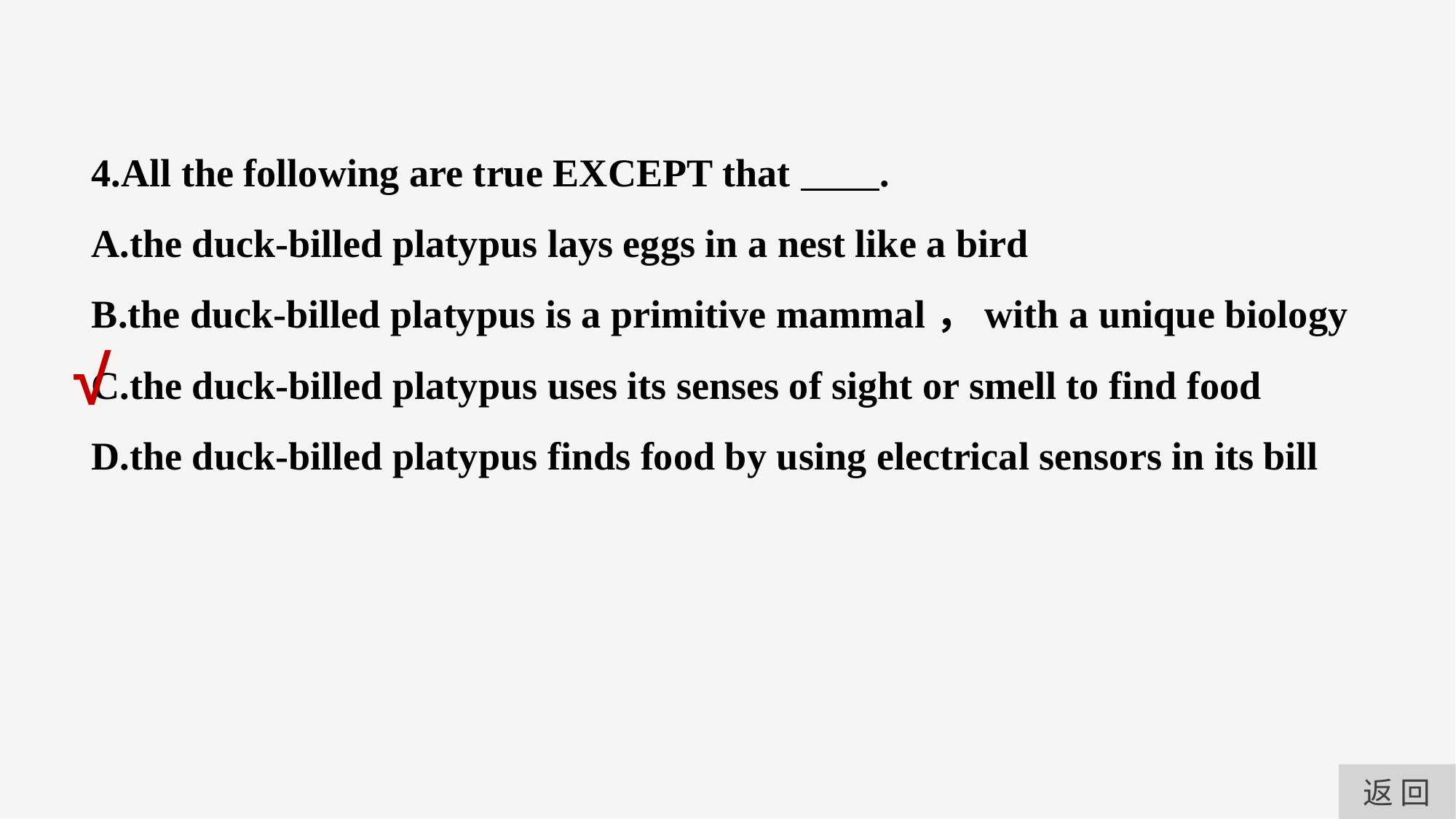

4.All the following are true EXCEPT that         .
A.the duck-billed platypus lays eggs in a nest like a bird
B.the duck-billed platypus is a primitive mammal，with a unique biology
C.the duck-billed platypus uses its senses of sight or smell to find food
D.the duck-billed platypus finds food by using electrical sensors in its bill
√
返 回